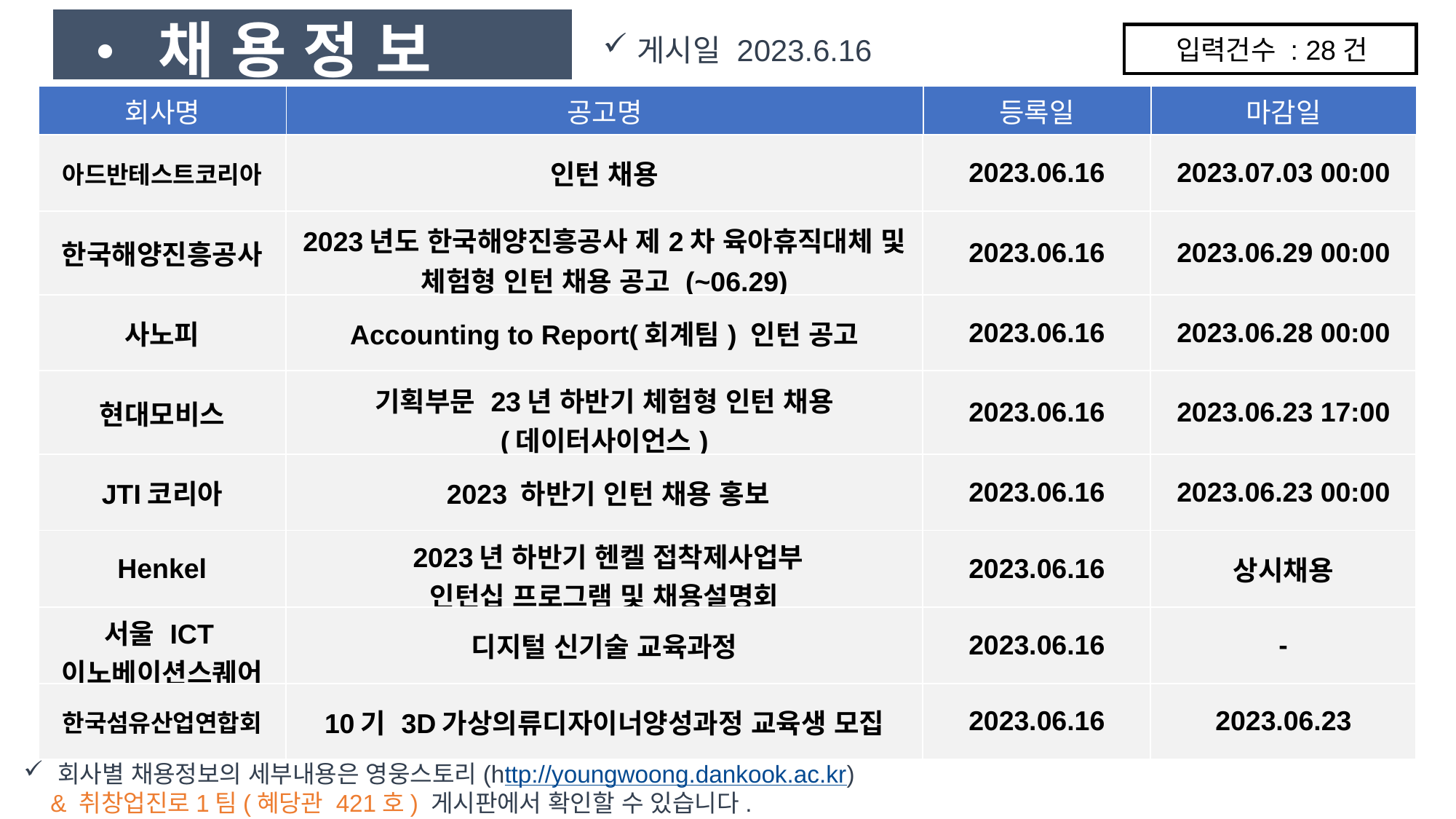

• 채 용 정 보

게시일 2023.6.16
입력건수 : 28건
| 회사명 | 공고명 | 등록일 | 마감일 |
| --- | --- | --- | --- |

| 아드반테스트코리아 | 인턴 채용 | 2023.06.16 | 2023.07.03 00:00 |
| --- | --- | --- | --- |
| 한국해양진흥공사 | 2023년도 한국해양진흥공사 제2차 육아휴직대체 및 체험형 인턴 채용 공고 (~06.29) | 2023.06.16 | 2023.06.29 00:00 |
| 사노피 | Accounting to Report(회계팀) 인턴 공고 | 2023.06.16 | 2023.06.28 00:00 |
| 현대모비스 | 기획부문 23년 하반기 체험형 인턴 채용 (데이터사이언스) | 2023.06.16 | 2023.06.23 17:00 |
| JTI코리아 | 2023 하반기 인턴 채용 홍보 | 2023.06.16 | 2023.06.23 00:00 |
| Henkel | 2023년 하반기 헨켈 접착제사업부 인턴십 프로그램 및 채용설명회 | 2023.06.16 | 상시채용 |
| 서울 ICT이노베이션스퀘어 | 디지털 신기술 교육과정 | 2023.06.16 | - |
| 한국섬유산업연합회 | 10기 3D가상의류디자이너양성과정 교육생 모집 | 2023.06.16 | 2023.06.23 |

회사별 채용정보의 세부내용은 영웅스토리(http://youngwoong.dankook.ac.kr)
    & 취창업진로1팀(혜당관 421호) 게시판에서 확인할 수 있습니다.